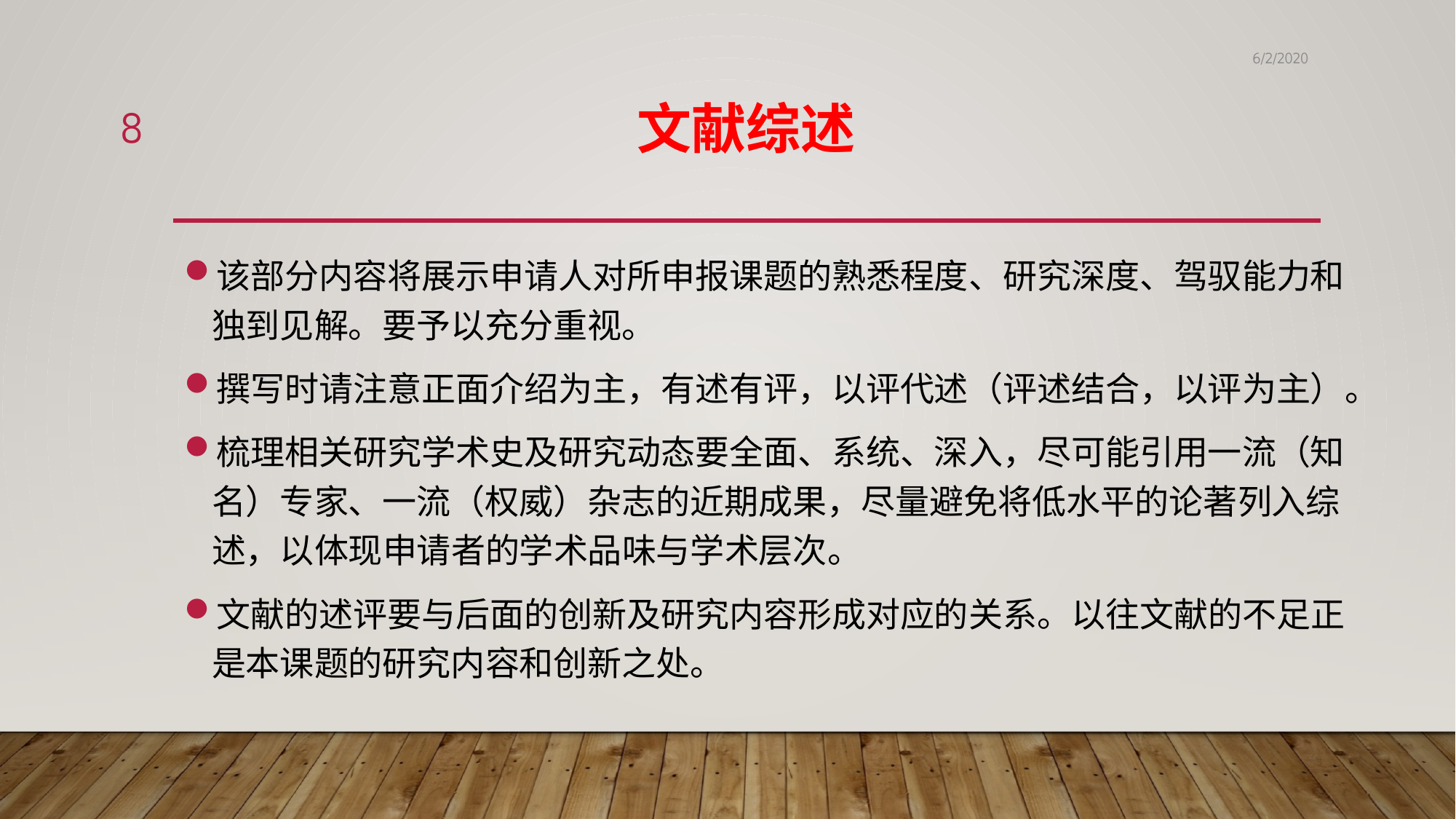

6/2/2020
8
# 文献综述
该部分内容将展示申请人对所申报课题的熟悉程度、研究深度、驾驭能力和独到见解。要予以充分重视。
撰写时请注意正面介绍为主，有述有评，以评代述（评述结合，以评为主）。
梳理相关研究学术史及研究动态要全面、系统、深入，尽可能引用一流（知名）专家、一流（权威）杂志的近期成果，尽量避免将低水平的论著列入综述，以体现申请者的学术品味与学术层次。
文献的述评要与后面的创新及研究内容形成对应的关系。以往文献的不足正是本课题的研究内容和创新之处。